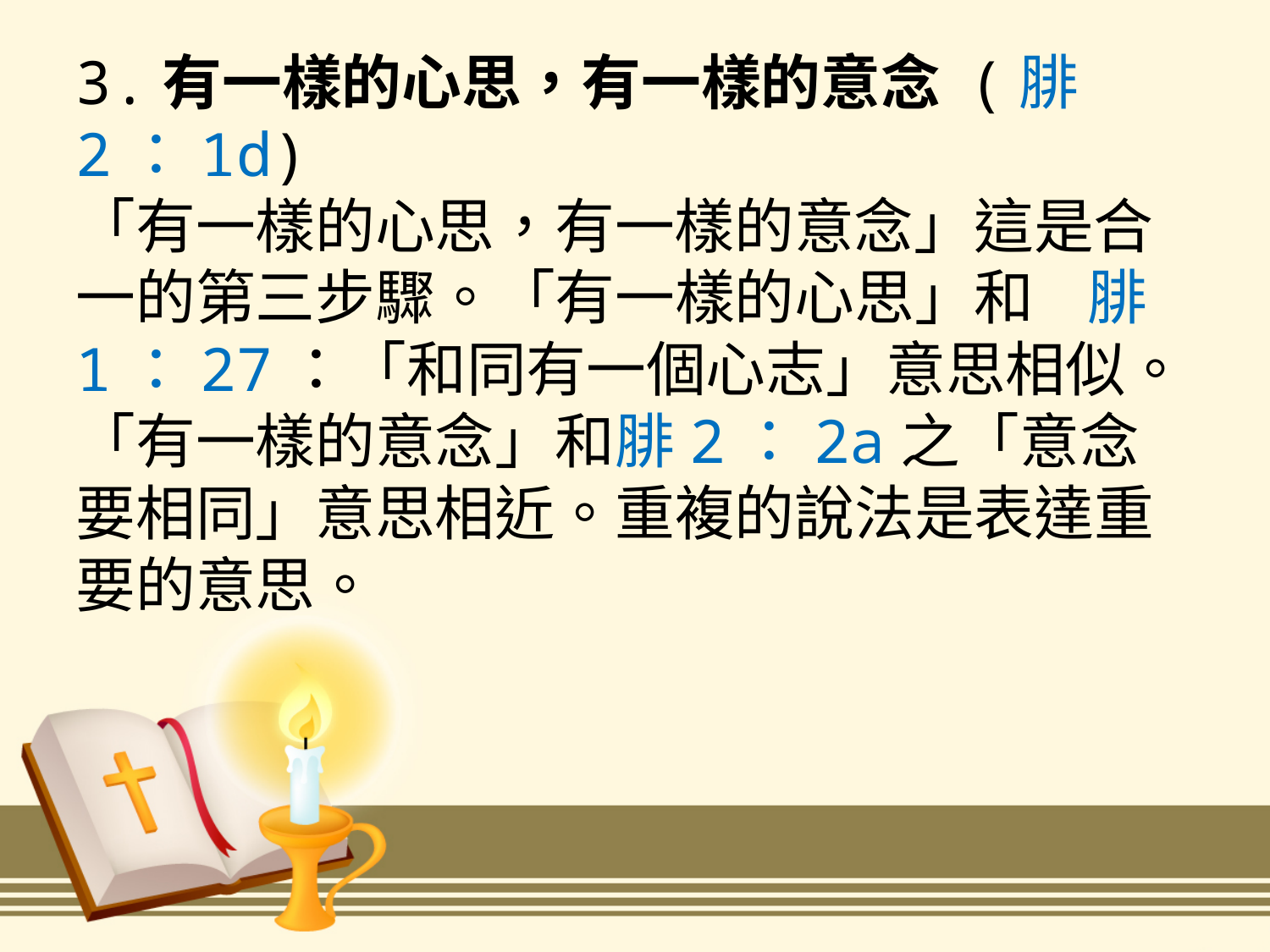

# 3.有一樣的心思，有一樣的意念 (腓2：1d) 「有一樣的心思，有一樣的意念」這是合一的第三步驟。「有一樣的心思」和    腓1：27：「和同有一個心志」意思相似。「有一樣的意念」和腓2：2a之「意念要相同」意思相近。重複的說法是表達重要的意思。